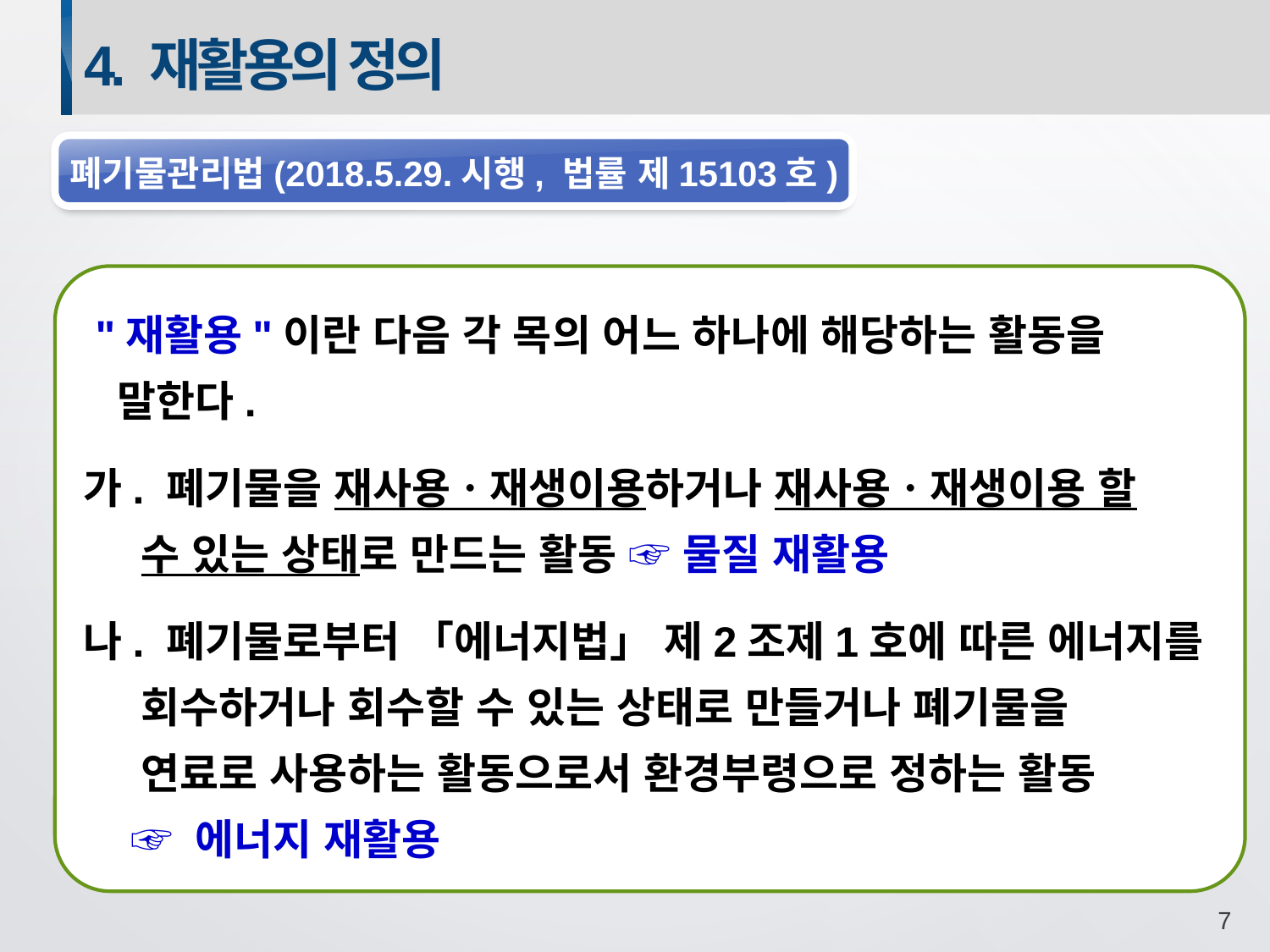

4. 재활용의 정의
폐기물관리법(2018.5.29.시행, 법률 제15103호)
 "재활용"이란 다음 각 목의 어느 하나에 해당하는 활동을
  말한다.

가. 폐기물을 재사용ㆍ재생이용하거나 재사용ㆍ재생이용 할
    수 있는 상태로 만드는 활동 ☞ 물질 재활용

나. 폐기물로부터 「에너지법」 제2조제1호에 따른 에너지를
    회수하거나 회수할 수 있는 상태로 만들거나 폐기물을
    연료로 사용하는 활동으로서 환경부령으로 정하는 활동
    ☞ 에너지 재활용